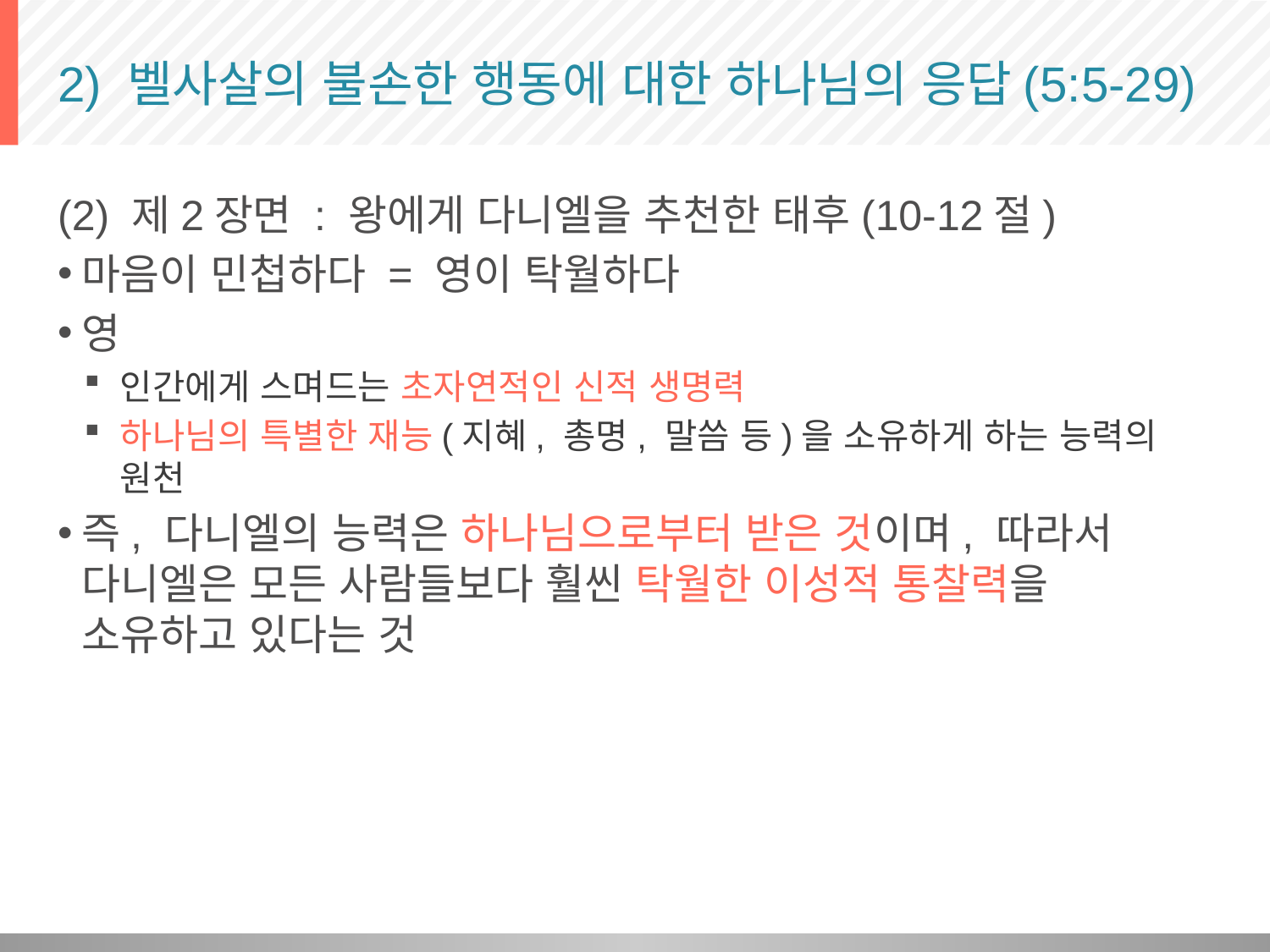

# 2) 벨사살의 불손한 행동에 대한 하나님의 응답(5:5-29)
(2) 제2장면 : 왕에게 다니엘을 추천한 태후(10-12절)
마음이 민첩하다 = 영이 탁월하다
영
인간에게 스며드는 초자연적인 신적 생명력
하나님의 특별한 재능(지혜, 총명, 말씀 등)을 소유하게 하는 능력의 원천
즉, 다니엘의 능력은 하나님으로부터 받은 것이며, 따라서 다니엘은 모든 사람들보다 훨씬 탁월한 이성적 통찰력을 소유하고 있다는 것